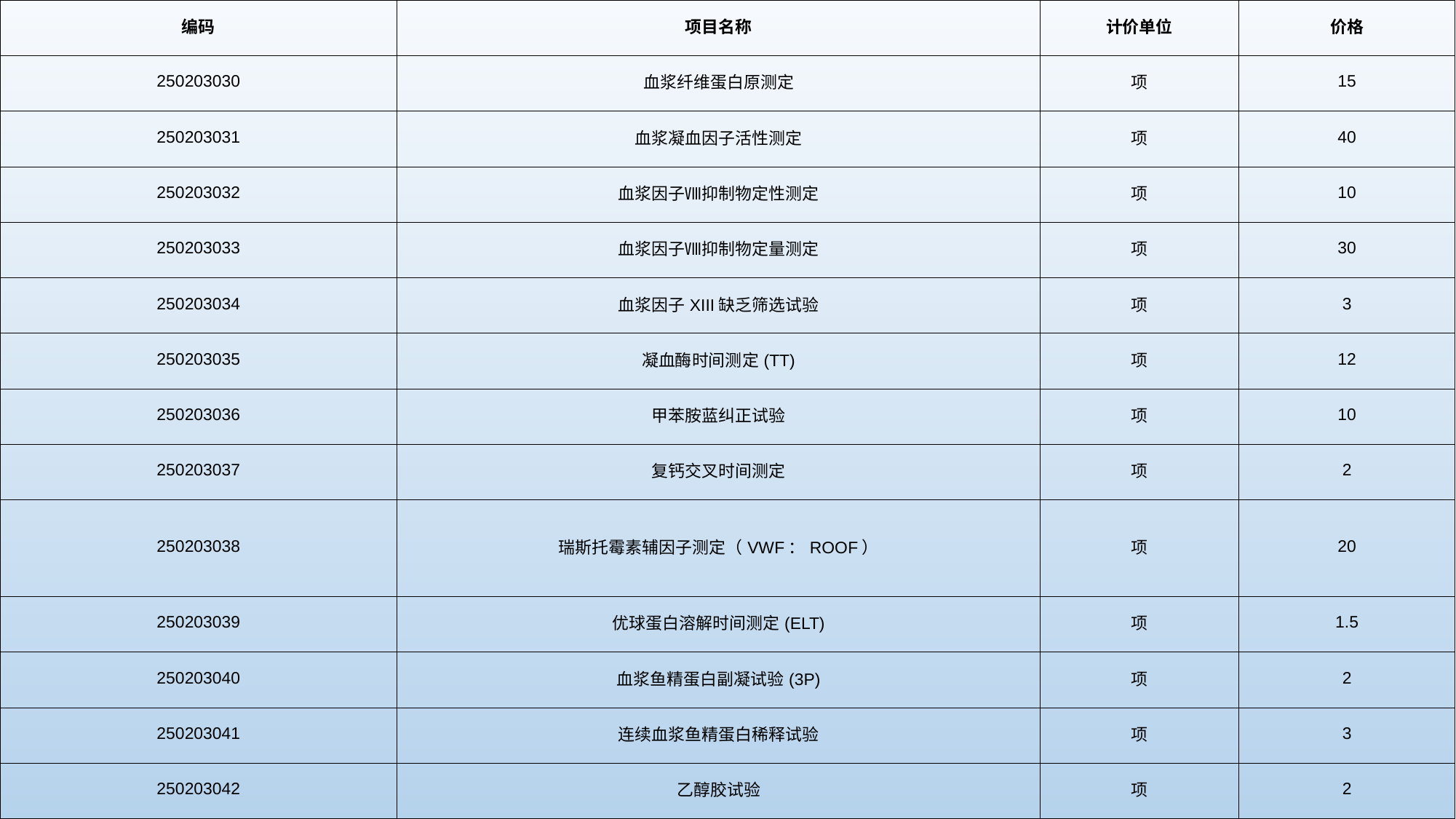

| 编码 | 项目名称 | 计价单位 | 价格 |
| --- | --- | --- | --- |
| 250203030 | 血浆纤维蛋白原测定 | 项 | 15 |
| 250203031 | 血浆凝血因子活性测定 | 项 | 40 |
| 250203032 | 血浆因子Ⅷ抑制物定性测定 | 项 | 10 |
| 250203033 | 血浆因子Ⅷ抑制物定量测定 | 项 | 30 |
| 250203034 | 血浆因子XIII缺乏筛选试验 | 项 | 3 |
| 250203035 | 凝血酶时间测定(TT) | 项 | 12 |
| 250203036 | 甲苯胺蓝纠正试验 | 项 | 10 |
| 250203037 | 复钙交叉时间测定 | 项 | 2 |
| 250203038 | 瑞斯托霉素辅因子测定（VWF：ROOF） | 项 | 20 |
| 250203039 | 优球蛋白溶解时间测定(ELT) | 项 | 1.5 |
| 250203040 | 血浆鱼精蛋白副凝试验(3P) | 项 | 2 |
| 250203041 | 连续血浆鱼精蛋白稀释试验 | 项 | 3 |
| 250203042 | 乙醇胶试验 | 项 | 2 |